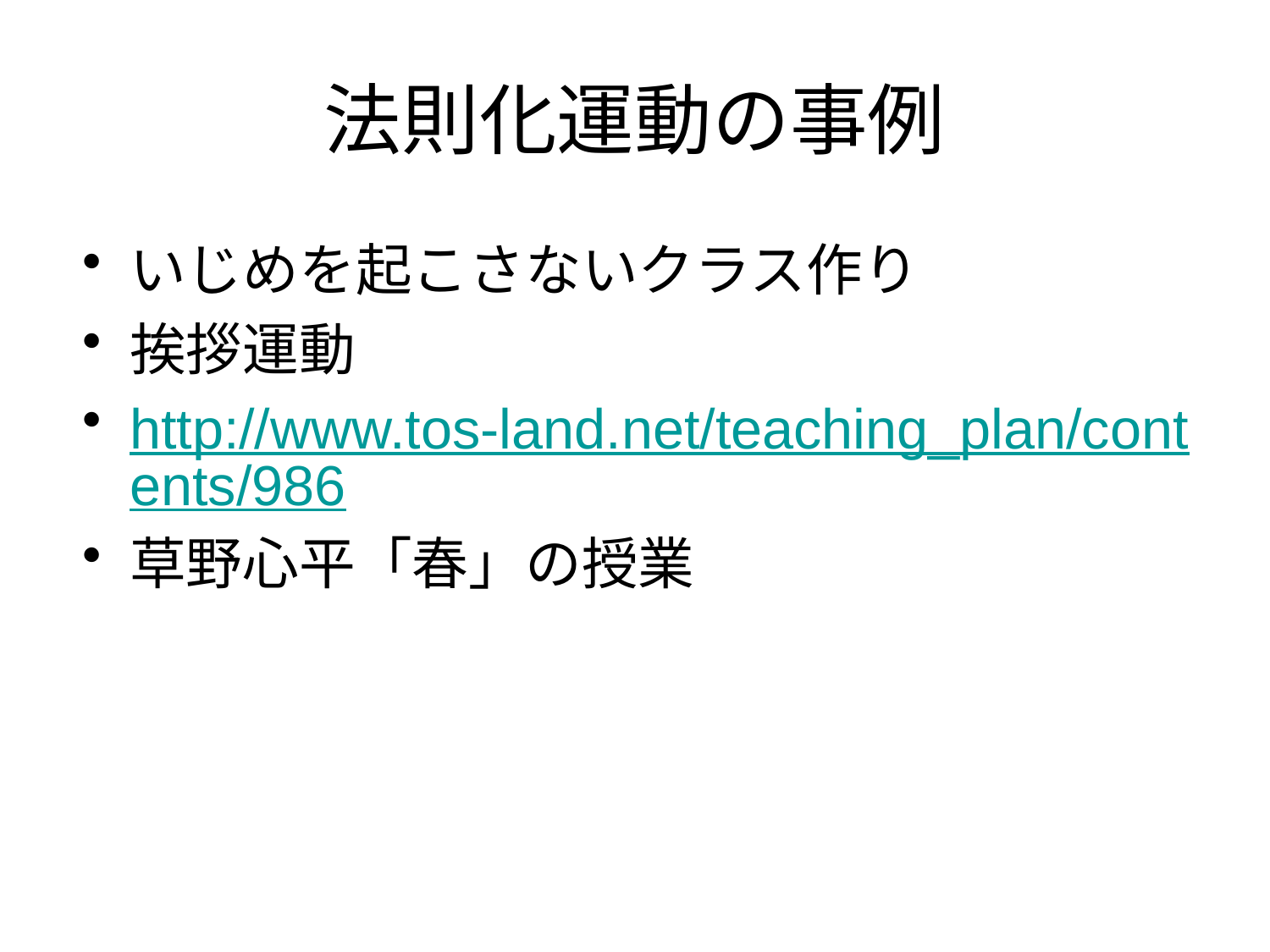

# 法則化運動の事例
いじめを起こさないクラス作り
挨拶運動
http://www.tos-land.net/teaching_plan/contents/986
草野心平「春」の授業